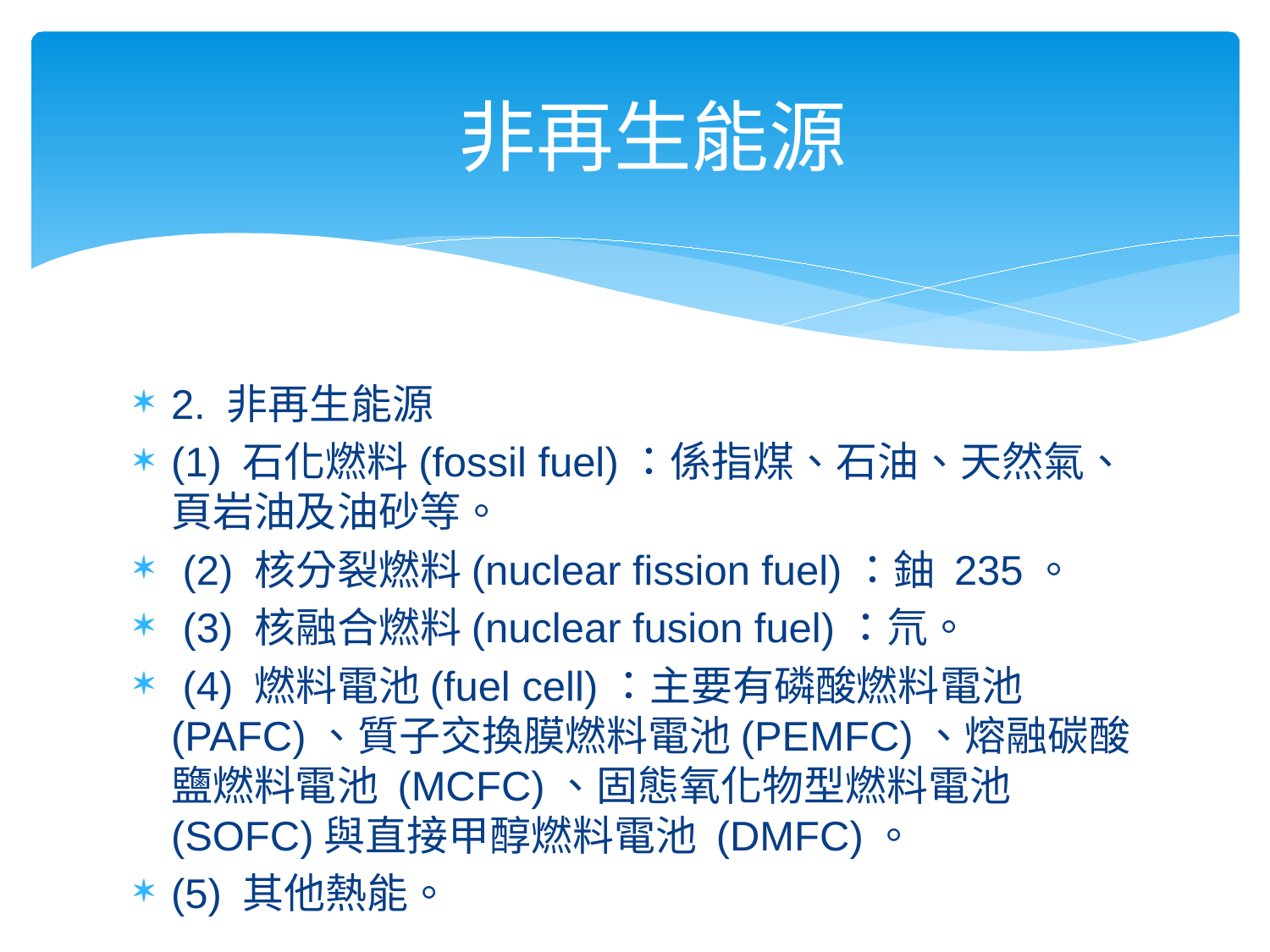

# 非再生能源
2. 非再生能源
(1) 石化燃料(fossil fuel)：係指煤、石油、天然氣、頁岩油及油砂等。
 (2) 核分裂燃料(nuclear fission fuel)：鈾 235。
 (3) 核融合燃料(nuclear fusion fuel)：氘。
 (4) 燃料電池(fuel cell)：主要有磷酸燃料電池 (PAFC)、質子交換膜燃料電池(PEMFC)、熔融碳酸鹽燃料電池 (MCFC)、固態氧化物型燃料電池 (SOFC)與直接甲醇燃料電池 (DMFC)。
(5) 其他熱能。